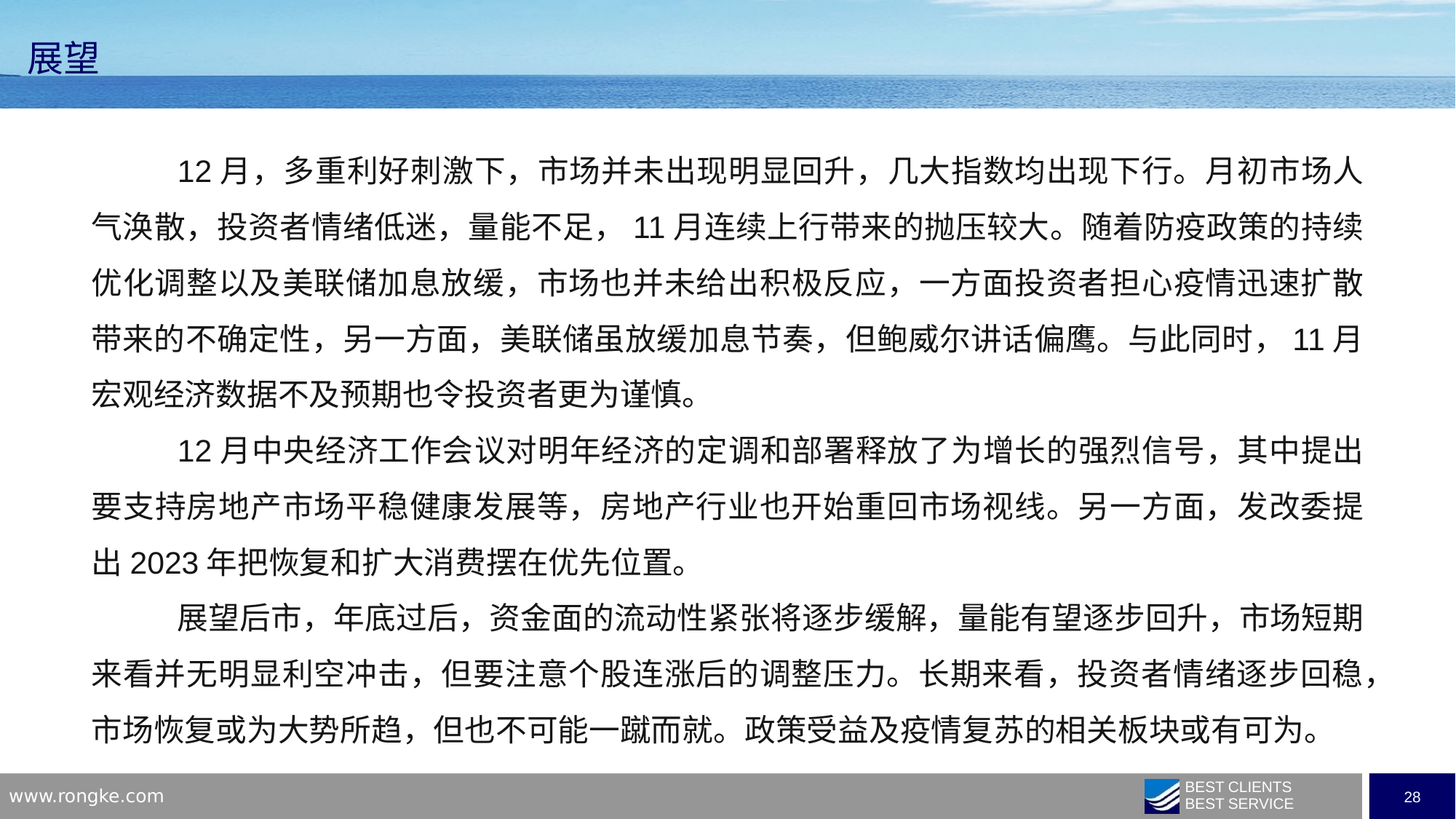

展望
12月，多重利好刺激下，市场并未出现明显回升，几大指数均出现下行。月初市场人气涣散，投资者情绪低迷，量能不足，11月连续上行带来的抛压较大。随着防疫政策的持续优化调整以及美联储加息放缓，市场也并未给出积极反应，一方面投资者担心疫情迅速扩散带来的不确定性，另一方面，美联储虽放缓加息节奏，但鲍威尔讲话偏鹰。与此同时，11月宏观经济数据不及预期也令投资者更为谨慎。
12月中央经济工作会议对明年经济的定调和部署释放了为增长的强烈信号，其中提出要支持房地产市场平稳健康发展等，房地产行业也开始重回市场视线。另一方面，发改委提出2023年把恢复和扩大消费摆在优先位置。
展望后市，年底过后，资金面的流动性紧张将逐步缓解，量能有望逐步回升，市场短期来看并无明显利空冲击，但要注意个股连涨后的调整压力。长期来看，投资者情绪逐步回稳，市场恢复或为大势所趋，但也不可能一蹴而就。政策受益及疫情复苏的相关板块或有可为。